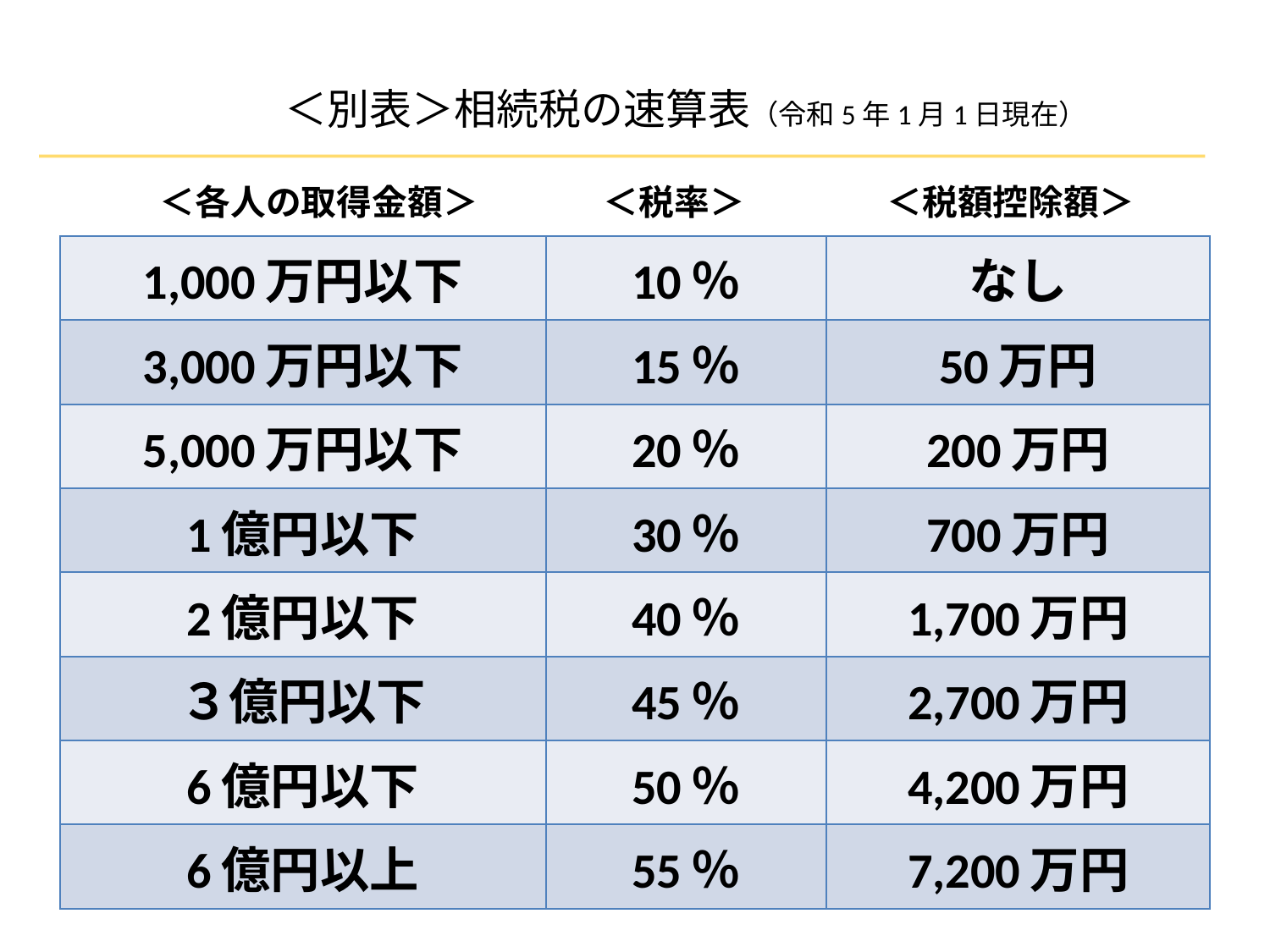

＜別表＞相続税の速算表（令和5年1月1日現在）
＜各人の取得金額＞
＜税率＞
＜税額控除額＞
| 1,000万円以下 | 10％ | なし |
| --- | --- | --- |
| 3,000万円以下 | 15％ | 50万円 |
| 5,000万円以下 | 20％ | 200万円 |
| 1億円以下 | 30％ | 700万円 |
| 2億円以下 | 40％ | 1,700万円 |
| ３億円以下 | 45％ | 2,700万円 |
| 6億円以下 | 50％ | 4,200万円 |
| 6億円以上 | 55％ | 7,200万円 |